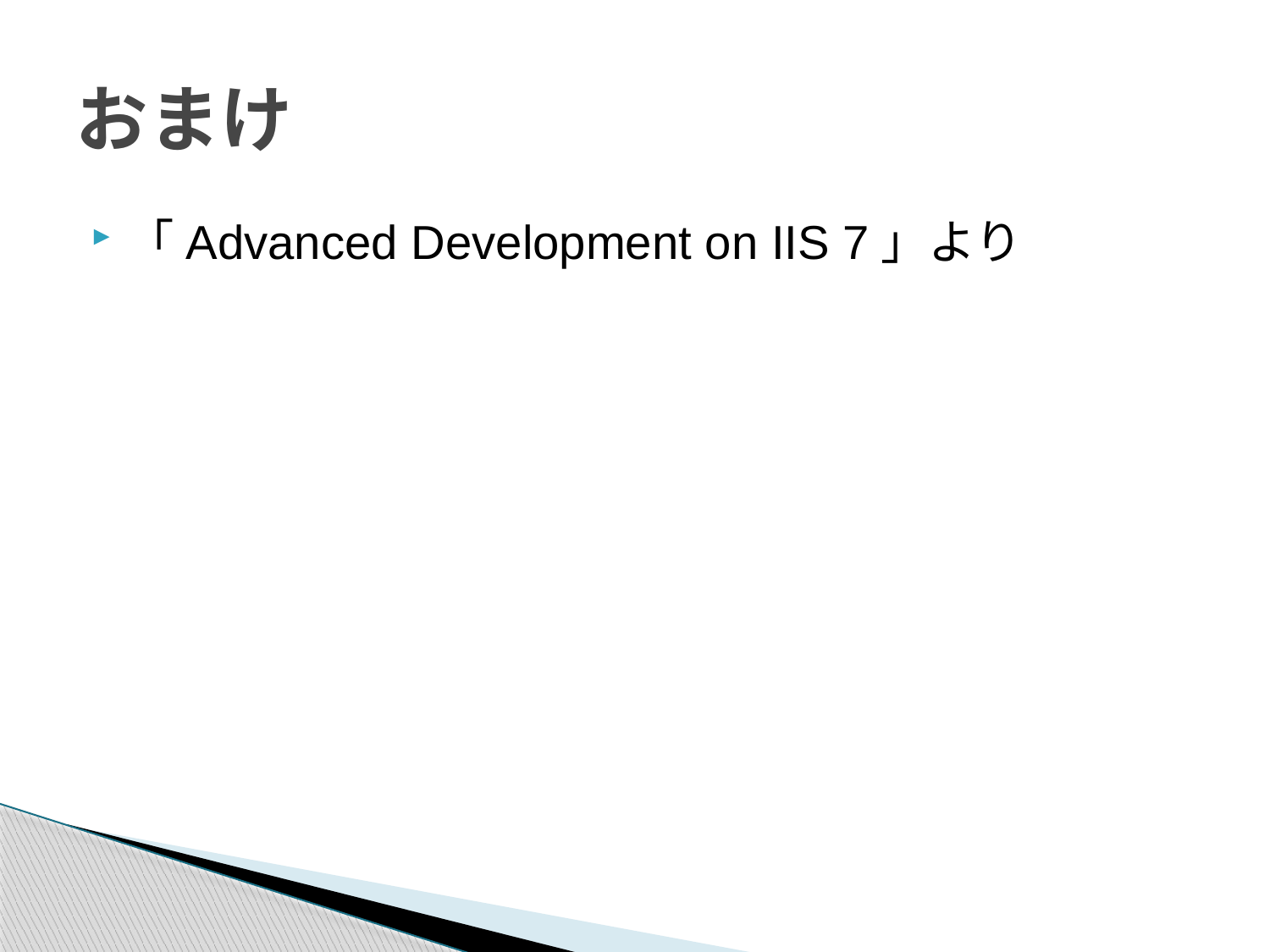

# おまけ
「Advanced Development on IIS 7」より